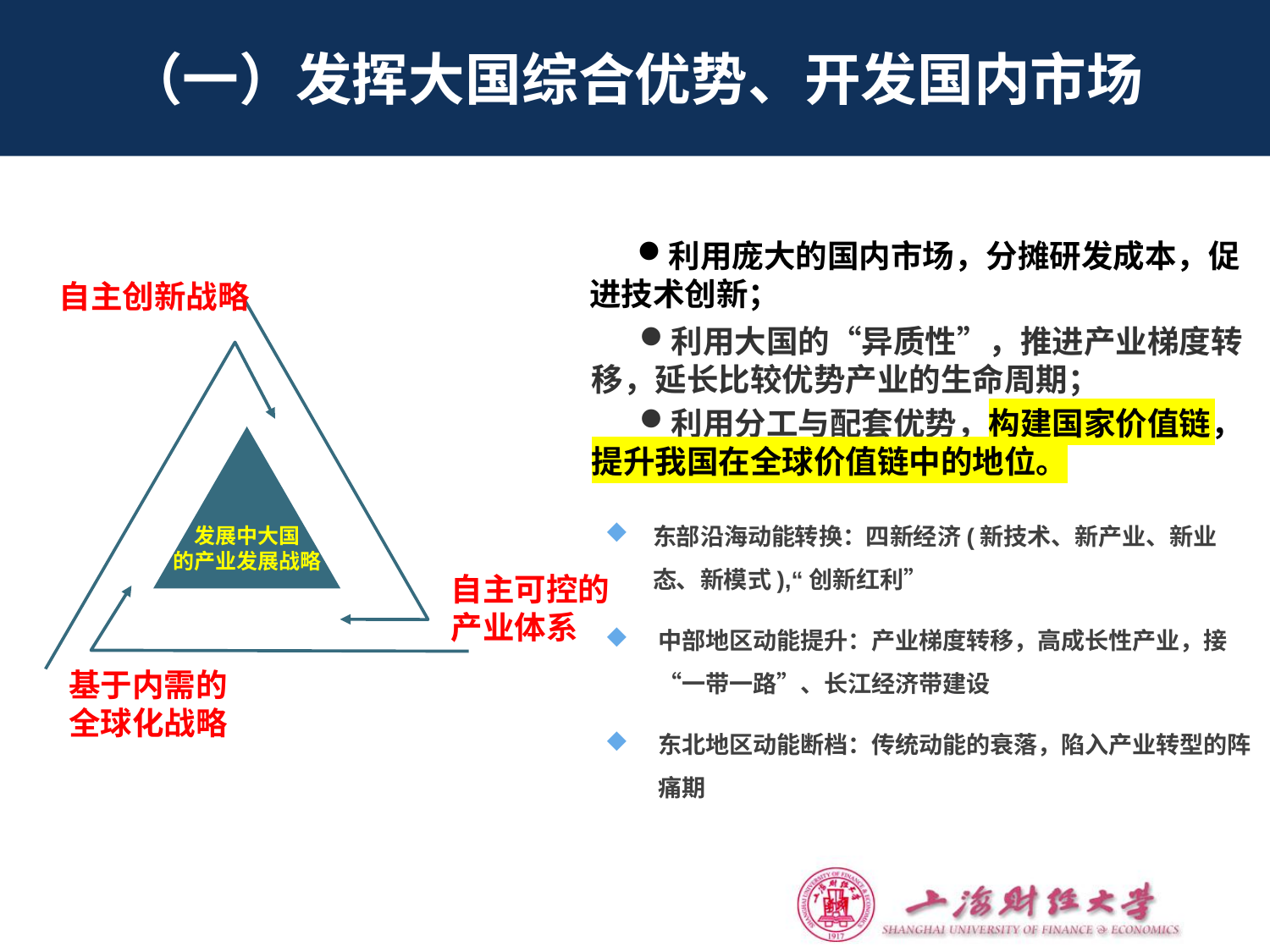

# （一）发挥大国综合优势、开发国内市场
利用庞大的国内市场，分摊研发成本，促进技术创新；
自主创新战略

利用大国的“异质性”，推进产业梯度转移，延长比较优势产业的生命周期；

利用分工与配套优势，构建国家价值链，提升我国在全球价值链中的地位。
发展中大国
的产业发展战略
东部沿海动能转换：四新经济(新技术、新产业、新业态、新模式),“创新红利”
中部地区动能提升：产业梯度转移，高成长性产业，接“一带一路”、长江经济带建设
东北地区动能断档：传统动能的衰落，陷入产业转型的阵痛期
自主可控的
产业体系

基于内需的
全球化战略